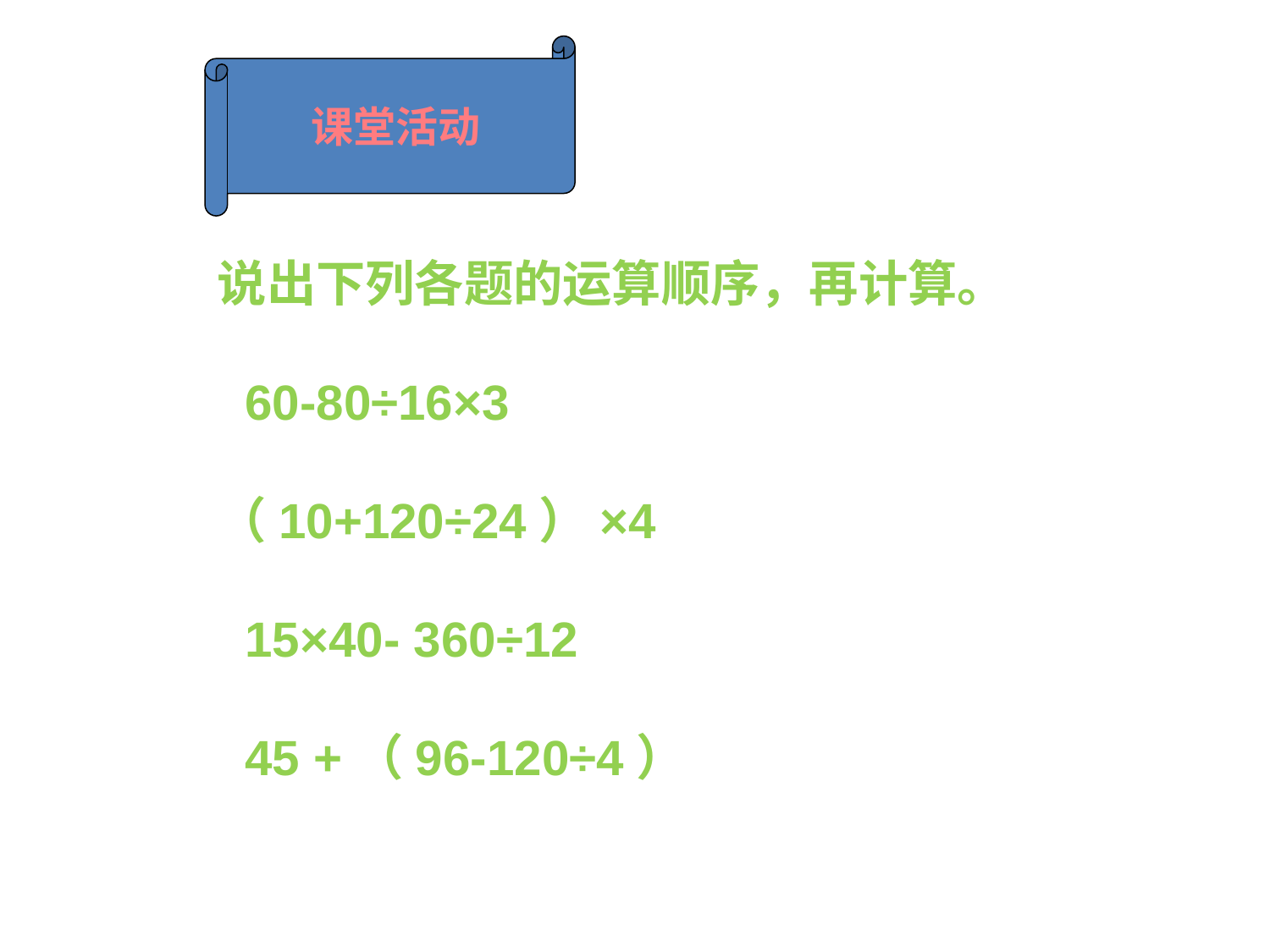

课堂活动
说出下列各题的运算顺序，再计算。

  60-80÷16×3

（10+120÷24）×4

  15×40- 360÷12

  45 +（96-120÷4）